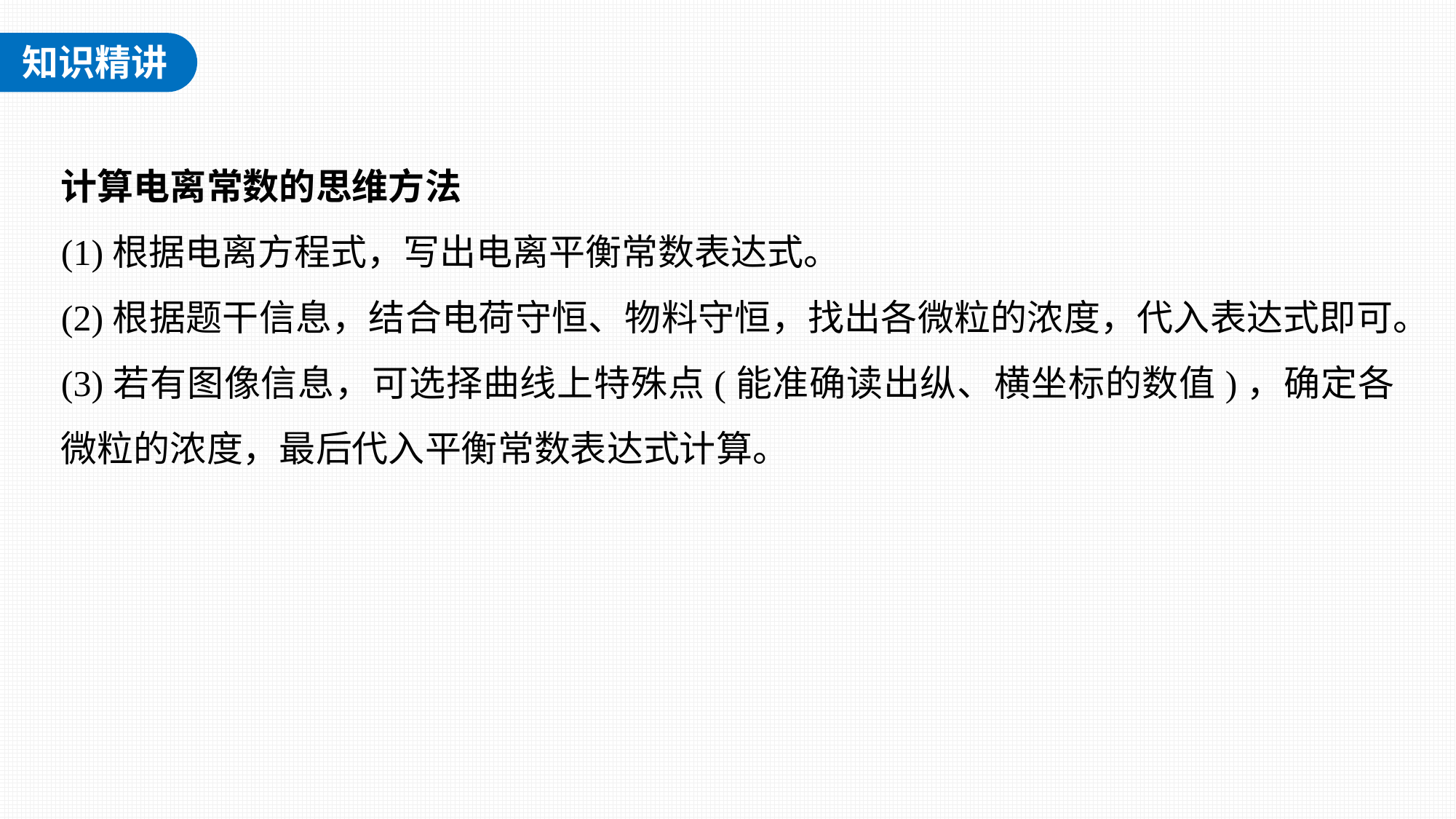

计算电离常数的思维方法
(1)根据电离方程式，写出电离平衡常数表达式。
(2)根据题干信息，结合电荷守恒、物料守恒，找出各微粒的浓度，代入表达式即可。
(3)若有图像信息，可选择曲线上特殊点(能准确读出纵、横坐标的数值)，确定各微粒的浓度，最后代入平衡常数表达式计算。